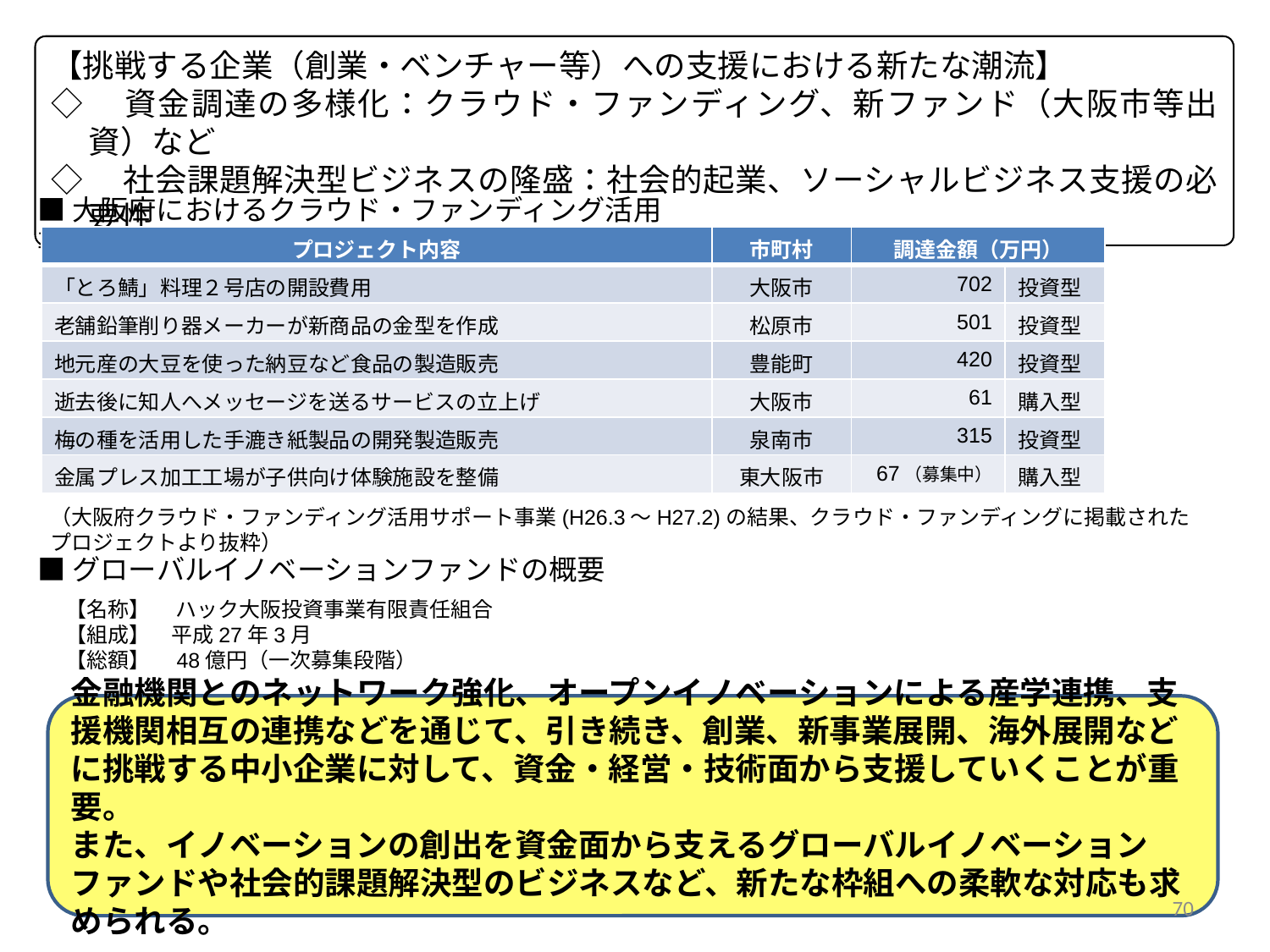

【挑戦する企業（創業・ベンチャー等）への支援における新たな潮流】
◇　資金調達の多様化：クラウド・ファンディング、新ファンド（大阪市等出資）など
◇　社会課題解決型ビジネスの隆盛：社会的起業、ソーシャルビジネス支援の必要性
■大阪府におけるクラウド・ファンディング活用事例
| プロジェクト内容 | 市町村 | 調達金額（万円） |  |
| --- | --- | --- | --- |
| 「とろ鯖」料理２号店の開設費用 | 大阪市 | 702 | 投資型 |
| 老舗鉛筆削り器メーカーが新商品の金型を作成 | 松原市 | 501 | 投資型 |
| 地元産の大豆を使った納豆など食品の製造販売 | 豊能町 | 420 | 投資型 |
| 逝去後に知人へメッセージを送るサービスの立上げ | 大阪市 | 61 | 購入型 |
| 梅の種を活用した手漉き紙製品の開発製造販売 | 泉南市 | 315 | 投資型 |
| 金属プレス加工工場が子供向け体験施設を整備 | 東大阪市 | 67（募集中） | 購入型 |
（大阪府クラウド・ファンディング活用サポート事業(H26.3～H27.2)の結果、クラウド・ファンディングに掲載されたプロジェクトより抜粋）
■グローバルイノベーションファンドの概要
【名称】　 ハック大阪投資事業有限責任組合
【組成】　平成27年3月
【総額】　48億円（一次募集段階）
金融機関とのネットワーク強化、オープンイノベーションによる産学連携、支援機関相互の連携などを通じて、引き続き、創業、新事業展開、海外展開などに挑戦する中小企業に対して、資金・経営・技術面から支援していくことが重要。
また、イノベーションの創出を資金面から支えるグローバルイノベーションファンドや社会的課題解決型のビジネスなど、新たな枠組への柔軟な対応も求められる。
70